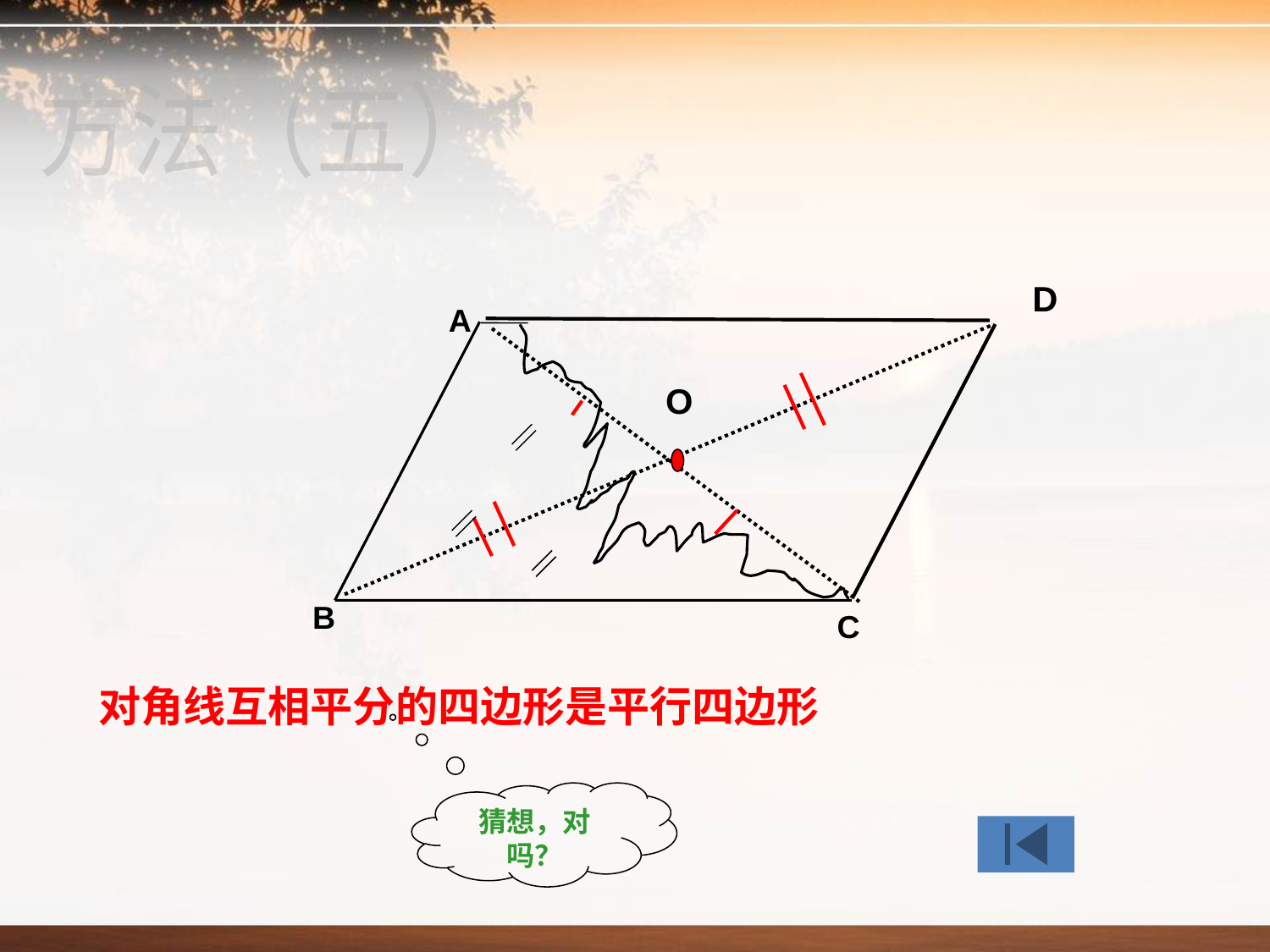

方法（五）
D
A

B

C

O

对角线互相平分的四边形是平行四边形
猜想，对吗？